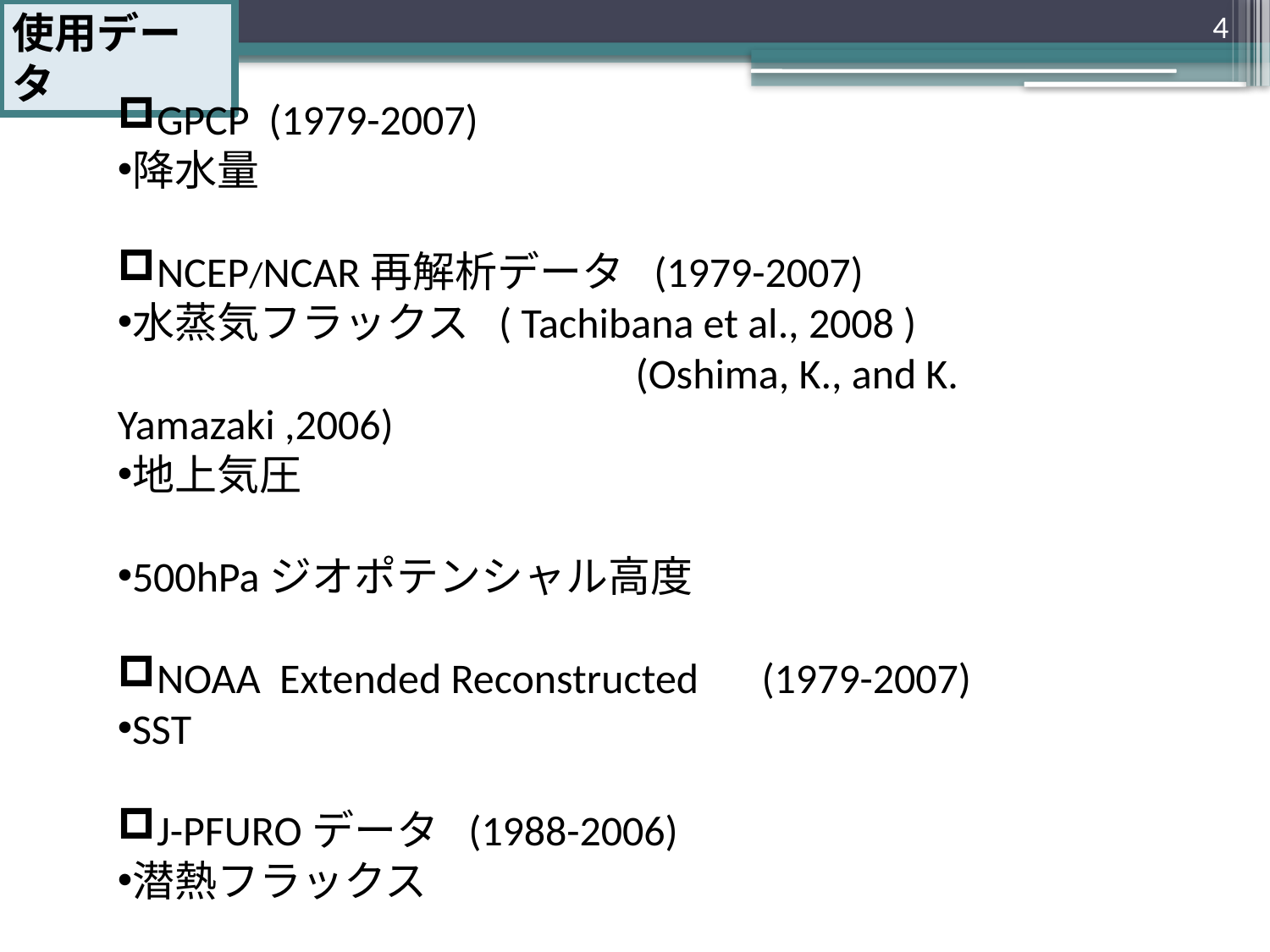

使用データ
4
GPCP  (1979-2007)
降水量

NCEP/NCAR再解析データ  (1979-2007)
水蒸気フラックス  ( Tachibana et al., 2008 )
　　　　　　　　　　　　(Oshima, K., and K. Yamazaki ,2006)
地上気圧

500hPaジオポテンシャル高度

NOAA  Extended Reconstructed　(1979-2007)
SST

J-PFUROデータ  (1988-2006)
潜熱フラックス